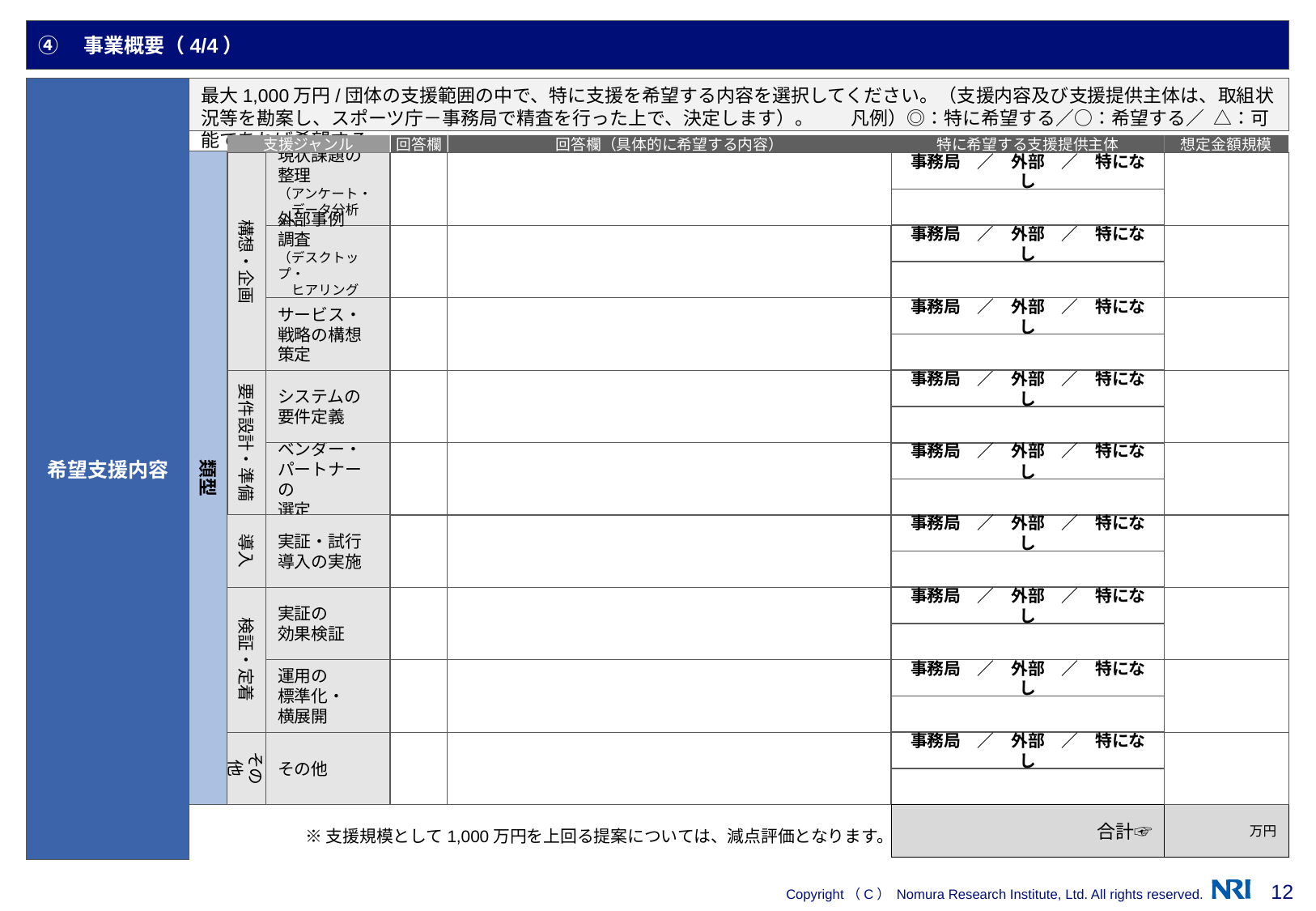

④　事業概要（4/4）
最大1,000万円/団体の支援範囲の中で、特に支援を希望する内容を選択してください。（支援内容及び支援提供主体は、取組状況等を勘案し、スポーツ庁－事務局で精査を行った上で、決定します）。　　凡例）◎：特に希望する／○：希望する／  △：可能であれば希望する
希望支援内容
支援ジャンル
構想・企画
現状課題の
整理
（アンケート・
　データ分析等）
外部事例
調査
（デスクトップ・
　ヒアリング等）
サービス・戦略の構想策定
要件設計・準備
システムの
要件定義
ベンダー・
パートナーの
選定
導入
実証・試行
導入の実施
検証・定着
実証の
効果検証
運用の
標準化・
横展開
その他
その他
回答欄
回答欄（具体的に希望する内容）
特に希望する支援提供主体
事務局　／　外部　／　特になし

事務局　／　外部　／　特になし

事務局　／　外部　／　特になし

事務局　／　外部　／　特になし

事務局　／　外部　／　特になし

事務局　／　外部　／　特になし

事務局　／　外部　／　特になし

事務局　／　外部　／　特になし

事務局　／　外部　／　特になし

合計☞
想定金額規模
類型

万円
※支援規模として1,000万円を上回る提案については、減点評価となります。